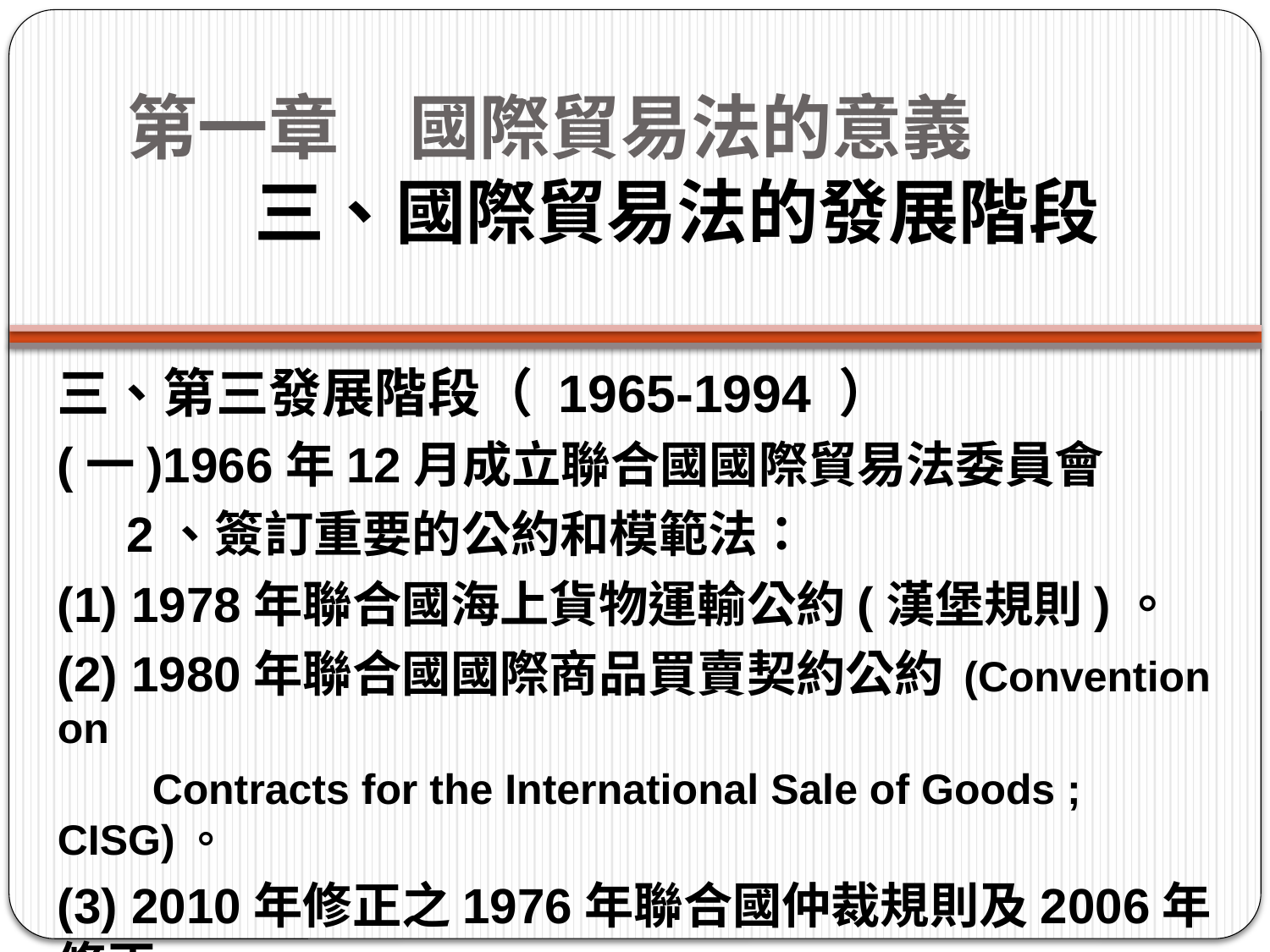

# 第一章　國際貿易法的意義 三、國際貿易法的發展階段
三、第三發展階段（ 1965-1994 ）
(一)1966年12月成立聯合國國際貿易法委員會
     2、簽訂重要的公約和模範法：
(1) 1978年聯合國海上貨物運輸公約(漢堡規則)。
(2) 1980年聯合國國際商品買賣契約公約 (Convention on
        Contracts for the International Sale of Goods ; CISG)。
(3) 2010年修正之1976年聯合國仲裁規則及2006年修正
      1985年制定之國際商務仲裁模範法。